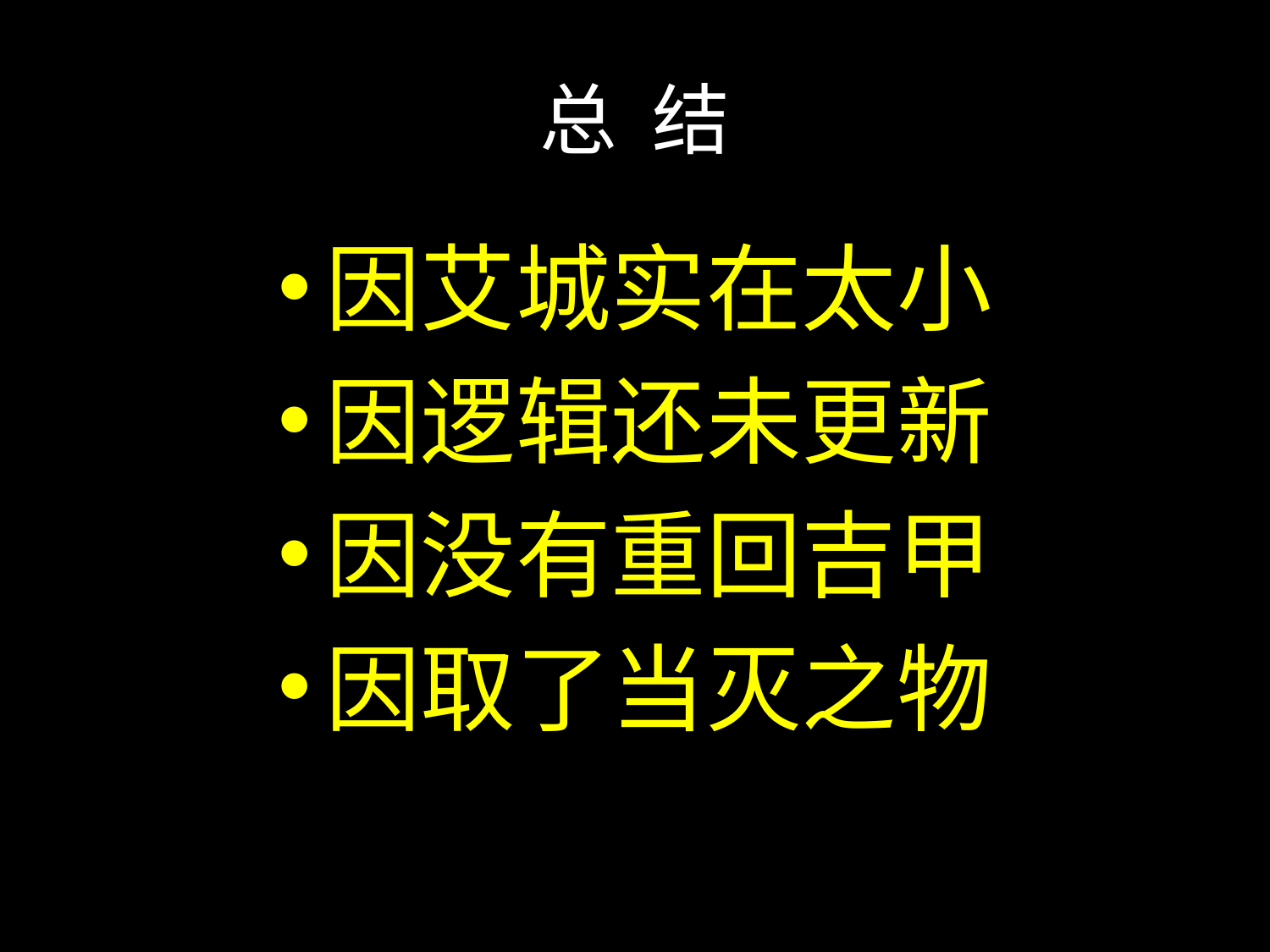

# 总  结
因艾城实在太小
因逻辑还未更新
因没有重回吉甲
因取了当灭之物